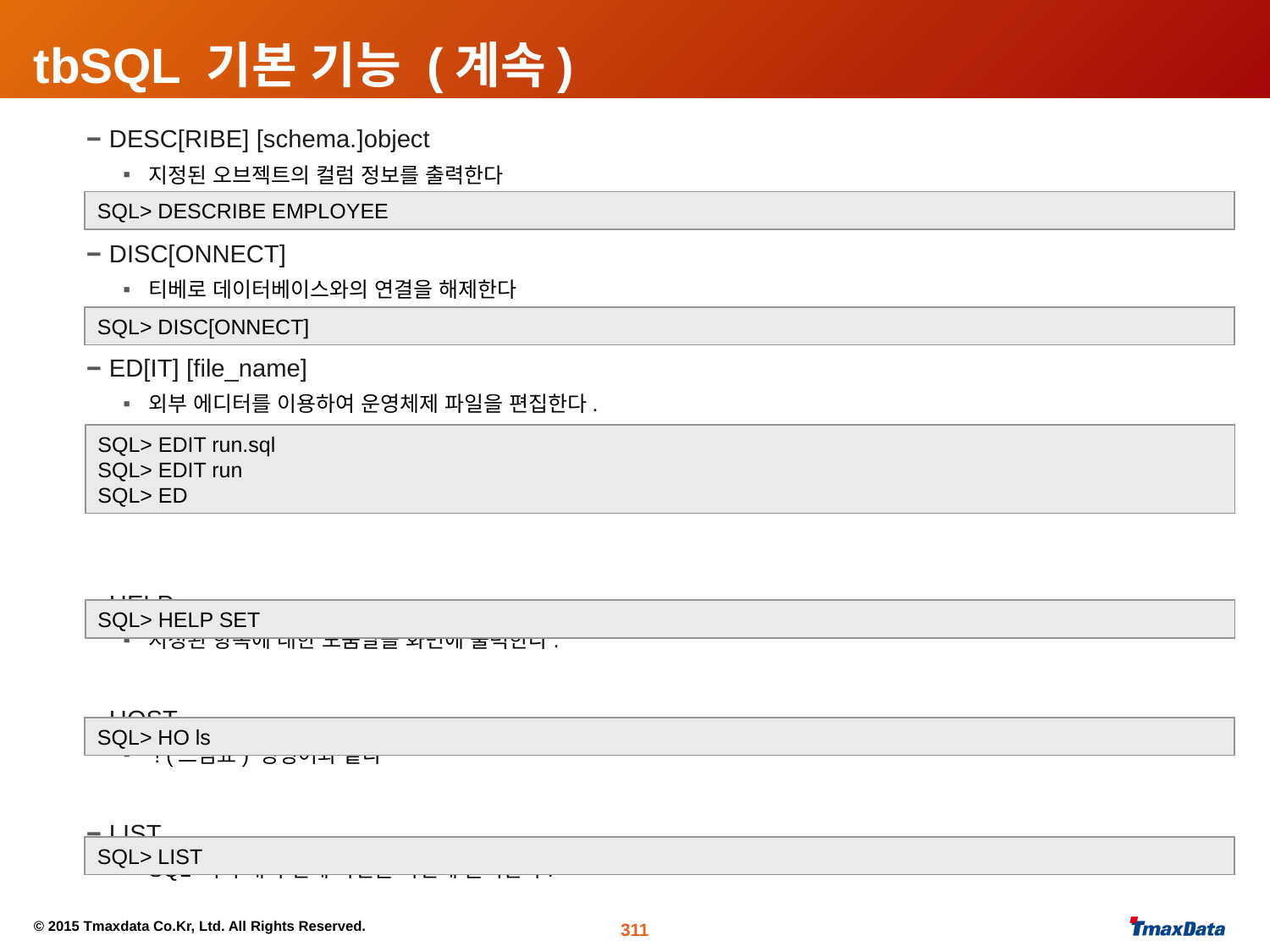

# tbSQL 기본 기능 (계속)
 DESC[RIBE] [schema.]object
지정된 오브젝트의 컬럼 정보를 출력한다

 DISC[ONNECT]
티베로 데이터베이스와의 연결을 해제한다

 ED[IT] [file_name]
외부 에디터를 이용하여 운영체제 파일을 편집한다.

 HELP
지정된 항목에 대한 도움말을 화면에 출력한다.

 HOST
 ! (느낌표) 명령어와 같다

 LIST
SQL 버퍼 내의 전체 라인을 화면에 출력한다.

SQL> DESCRIBE EMPLOYEE
SQL> DISC[ONNECT]
SQL> EDIT run.sql
SQL> EDIT run
SQL> ED
SQL> HELP SET
SQL> HO ls
SQL> LIST